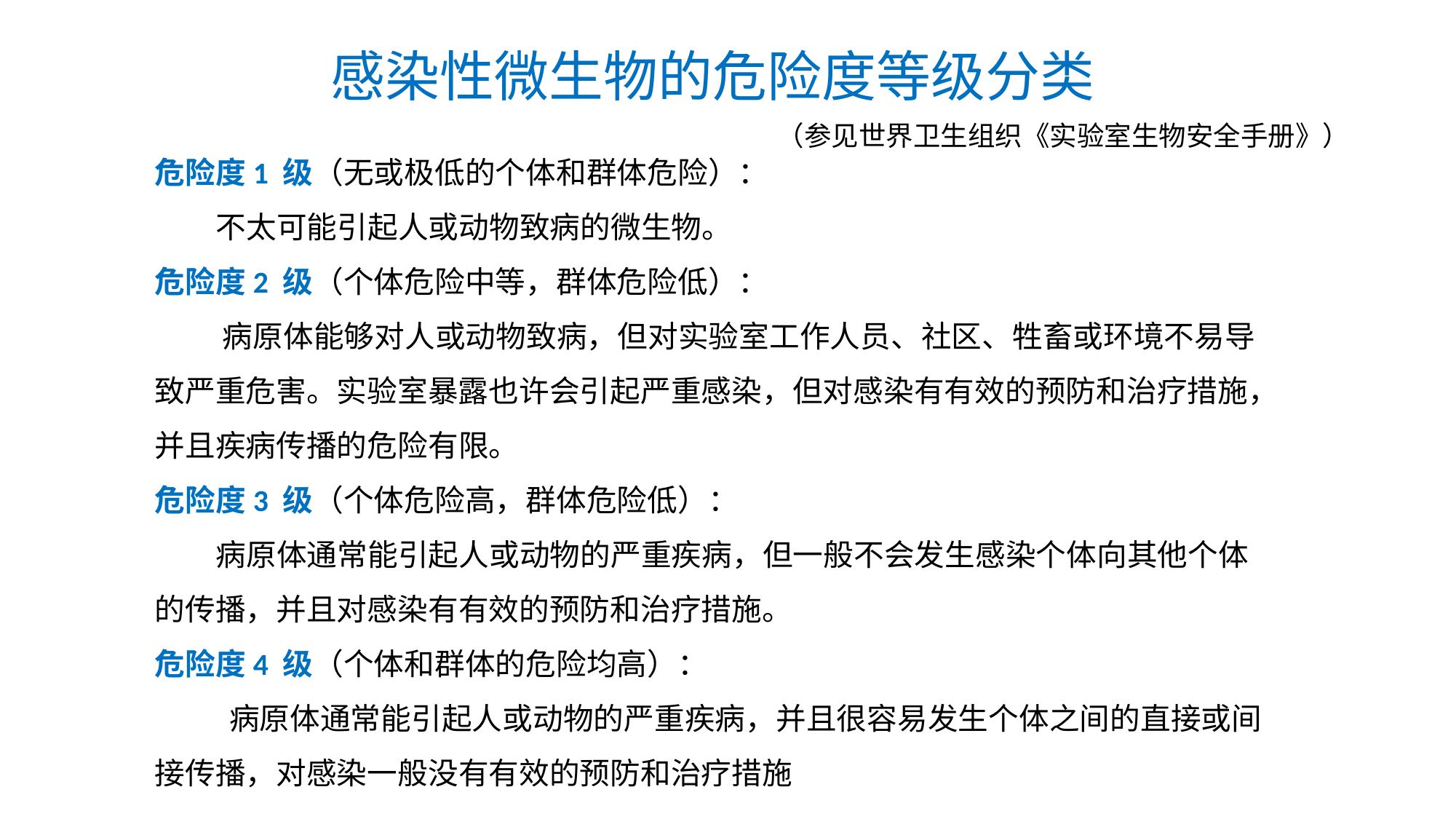

# 感染性微生物的危险度等级分类
（参见世界卫生组织《实验室生物安全手册》）
危险度1 级（无或极低的个体和群体危险）：
        不太可能引起人或动物致病的微生物。
危险度2 级（个体危险中等，群体危险低）：
         病原体能够对人或动物致病，但对实验室工作人员、社区、牲畜或环境不易导致严重危害。实验室暴露也许会引起严重感染，但对感染有有效的预防和治疗措施，并且疾病传播的危险有限。
危险度3 级（个体危险高，群体危险低）：
        病原体通常能引起人或动物的严重疾病，但一般不会发生感染个体向其他个体的传播，并且对感染有有效的预防和治疗措施。
危险度4 级（个体和群体的危险均高）：
          病原体通常能引起人或动物的严重疾病，并且很容易发生个体之间的直接或间接传播，对感染一般没有有效的预防和治疗措施
63